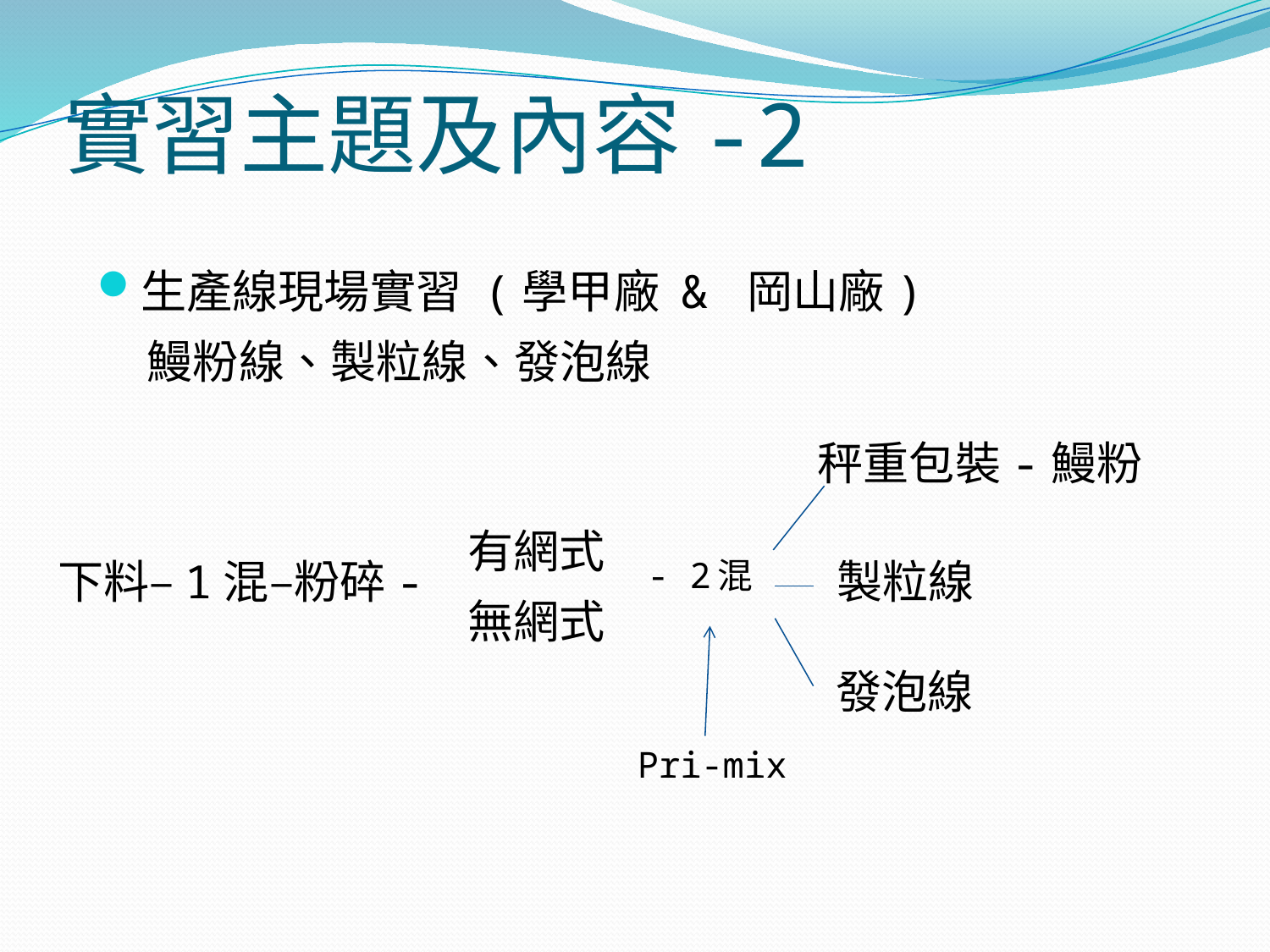

# 實習主題及內容-2
生產線現場實習 (學甲廠 & 岡山廠)

    鰻粉線、製粒線、發泡線

  秤重包裝-鰻粉

有網式

下料–1混–粉碎-

- 2混

 製粒線

無網式

發泡線

Pri-mix